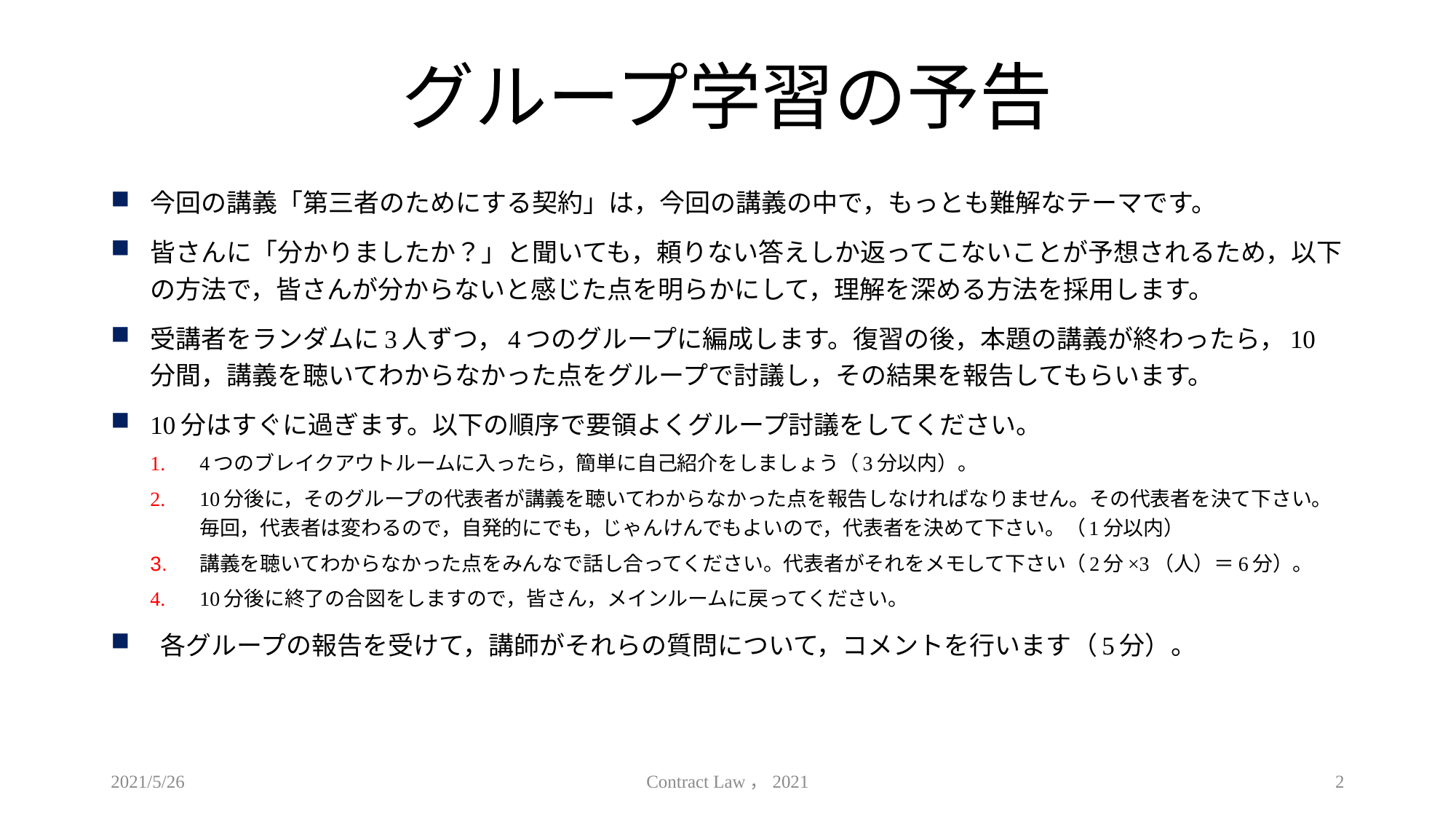

# グループ学習の予告
今回の講義「第三者のためにする契約」は，今回の講義の中で，もっとも難解なテーマです。
皆さんに「分かりましたか？」と聞いても，頼りない答えしか返ってこないことが予想されるため，以下の方法で，皆さんが分からないと感じた点を明らかにして，理解を深める方法を採用します。
受講者をランダムに3人ずつ，4つのグループに編成します。復習の後，本題の講義が終わったら，10分間，講義を聴いてわからなかった点をグループで討議し，その結果を報告してもらいます。
10分はすぐに過ぎます。以下の順序で要領よくグループ討議をしてください。
4つのブレイクアウトルームに入ったら，簡単に自己紹介をしましょう（3分以内）。
10分後に，そのグループの代表者が講義を聴いてわからなかった点を報告しなければなりません。その代表者を決て下さい。毎回，代表者は変わるので，自発的にでも，じゃんけんでもよいので，代表者を決めて下さい。（1分以内）
講義を聴いてわからなかった点をみんなで話し合ってください。代表者がそれをメモして下さい（2分×3（人）＝6分）。
10分後に終了の合図をしますので，皆さん，メインルームに戻ってください。
各グループの報告を受けて，講師がそれらの質問について，コメントを行います（5分）。
2021/5/26
Contract Law，2021
2